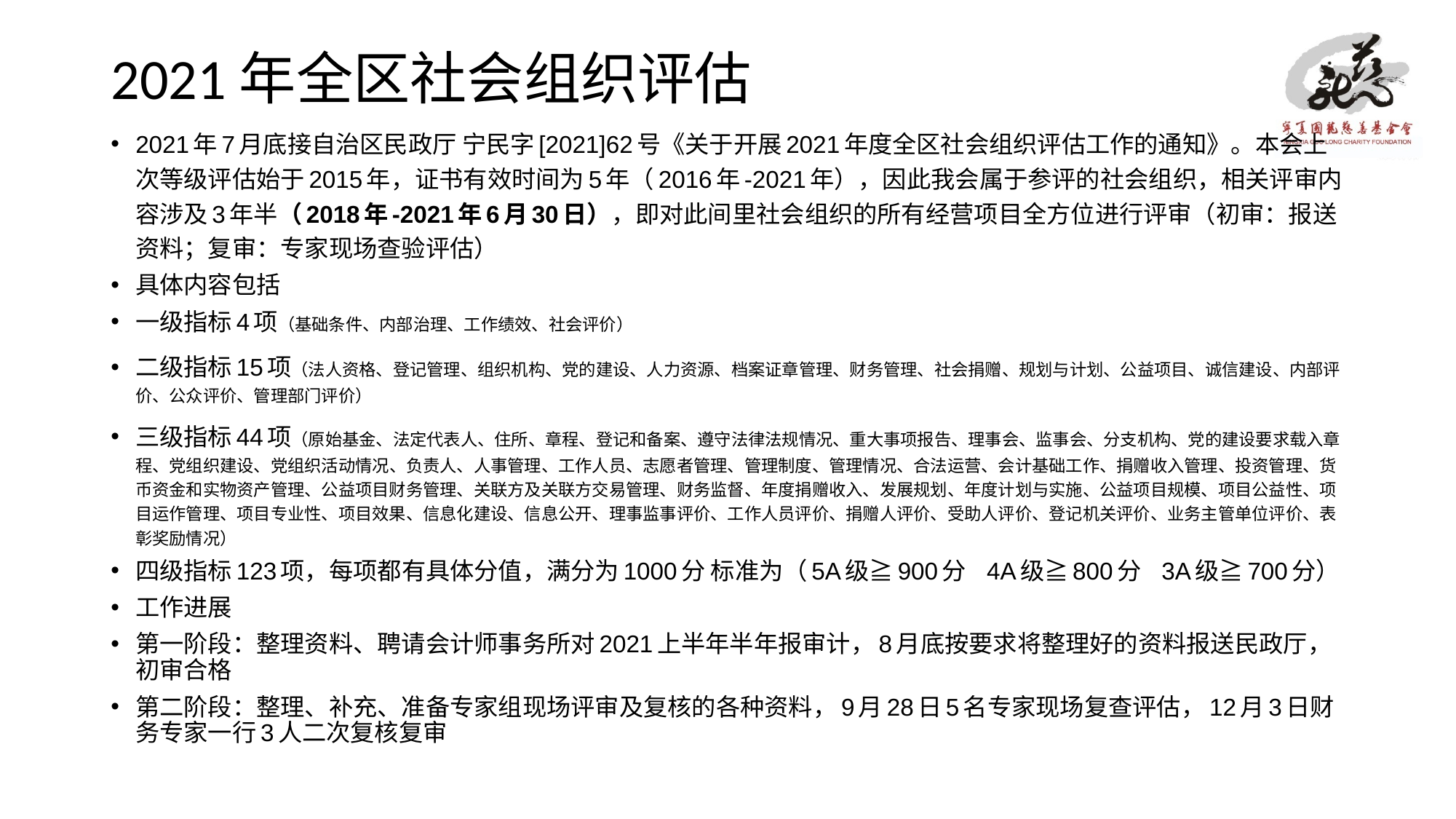

# 2021年全区社会组织评估
2021年7月底接自治区民政厅 宁民字[2021]62号《关于开展2021年度全区社会组织评估工作的通知》。本会上次等级评估始于2015年，证书有效时间为5年（2016年-2021年），因此我会属于参评的社会组织，相关评审内容涉及3年半（2018年-2021年6月30日），即对此间里社会组织的所有经营项目全方位进行评审（初审：报送资料；复审：专家现场查验评估）
具体内容包括
一级指标4项（基础条件、内部治理、工作绩效、社会评价）
二级指标15项（法人资格、登记管理、组织机构、党的建设、人力资源、档案证章管理、财务管理、社会捐赠、规划与计划、公益项目、诚信建设、内部评价、公众评价、管理部门评价）
三级指标44项（原始基金、法定代表人、住所、章程、登记和备案、遵守法律法规情况、重大事项报告、理事会、监事会、分支机构、党的建设要求载入章程、党组织建设、党组织活动情况、负责人、人事管理、工作人员、志愿者管理、管理制度、管理情况、合法运营、会计基础工作、捐赠收入管理、投资管理、货币资金和实物资产管理、公益项目财务管理、关联方及关联方交易管理、财务监督、年度捐赠收入、发展规划、年度计划与实施、公益项目规模、项目公益性、项目运作管理、项目专业性、项目效果、信息化建设、信息公开、理事监事评价、工作人员评价、捐赠人评价、受助人评价、登记机关评价、业务主管单位评价、表彰奖励情况）
四级指标123项，每项都有具体分值，满分为1000分 标准为（5A级≧900分   4A级≧800分   3A级≧700分）
工作进展
第一阶段：整理资料、聘请会计师事务所对2021上半年半年报审计，8月底按要求将整理好的资料报送民政厅，初审合格
第二阶段：整理、补充、准备专家组现场评审及复核的各种资料，9月28日5名专家现场复查评估，12月3日财务专家一行3人二次复核复审